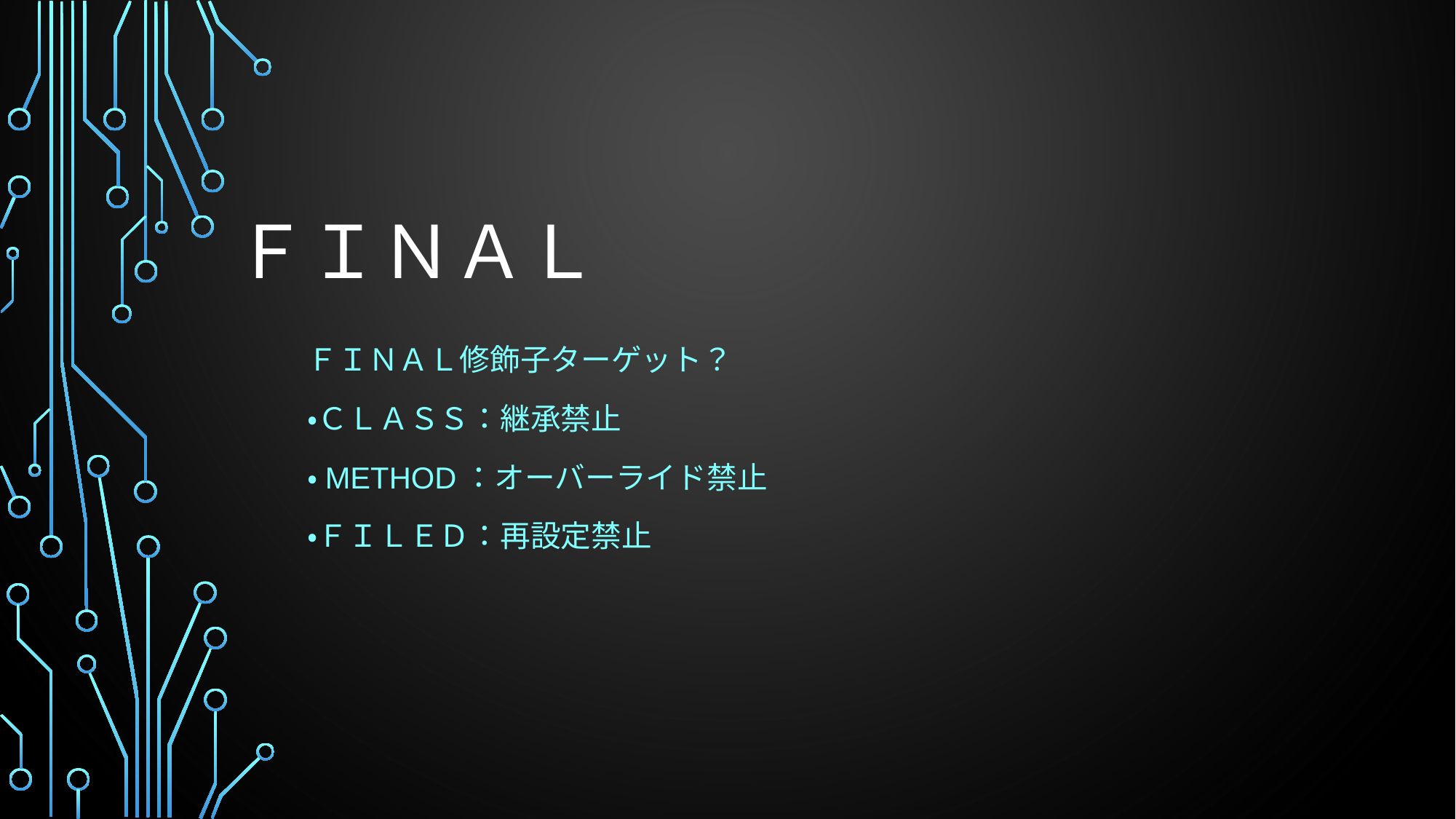

# ＦＩＮＡＬ
ＦＩＮＡＬ修飾子ターゲット？
・ＣＬＡＳＳ：継承禁止
・method：オーバーライド禁止
・ＦＩＬＥＤ：再設定禁止
26